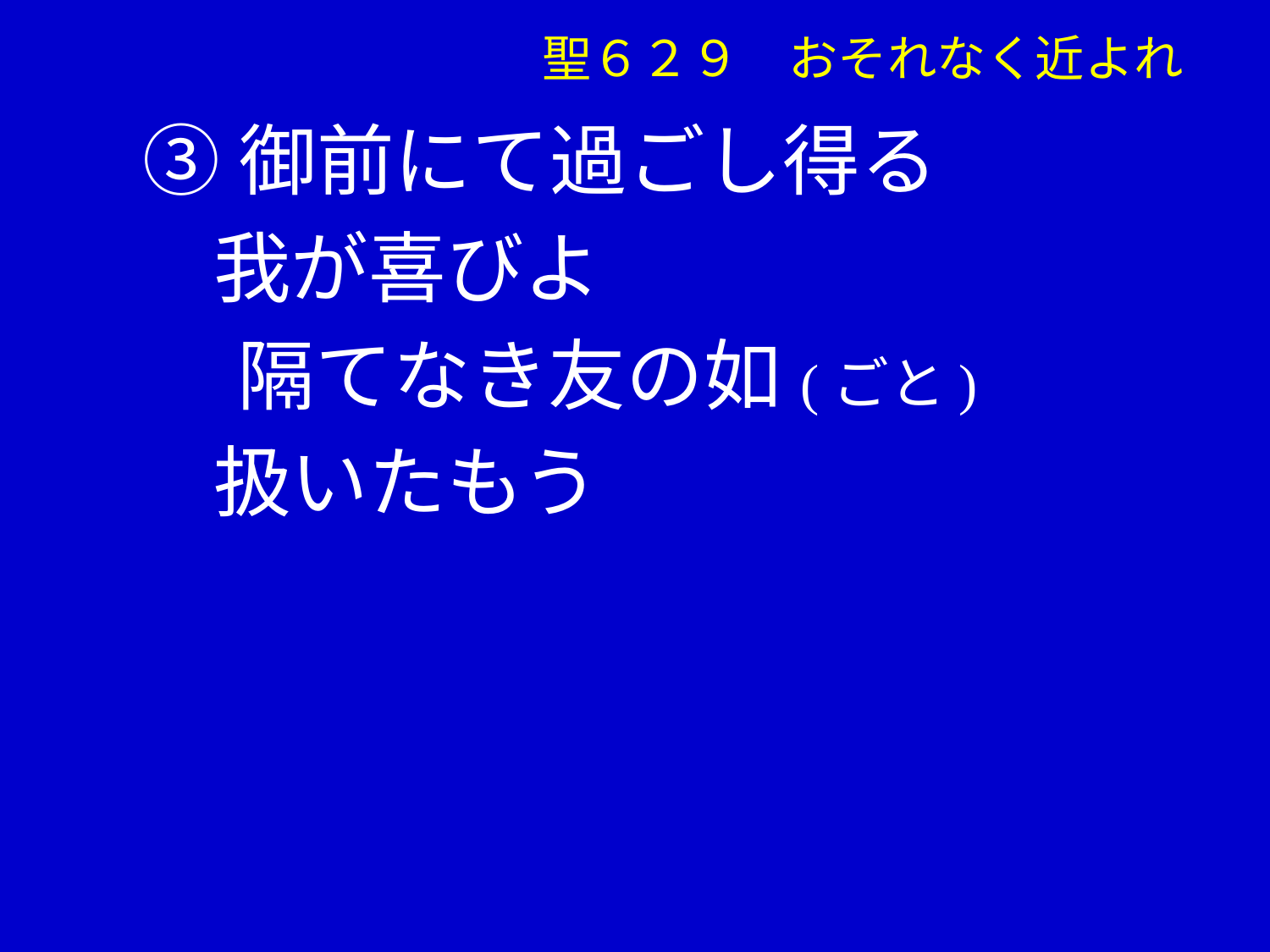

聖６２９　おそれなく近よれ
③御前にて過ごし得る
   我が喜びよ
　 隔てなき友の如(ごと)
   扱いたもう